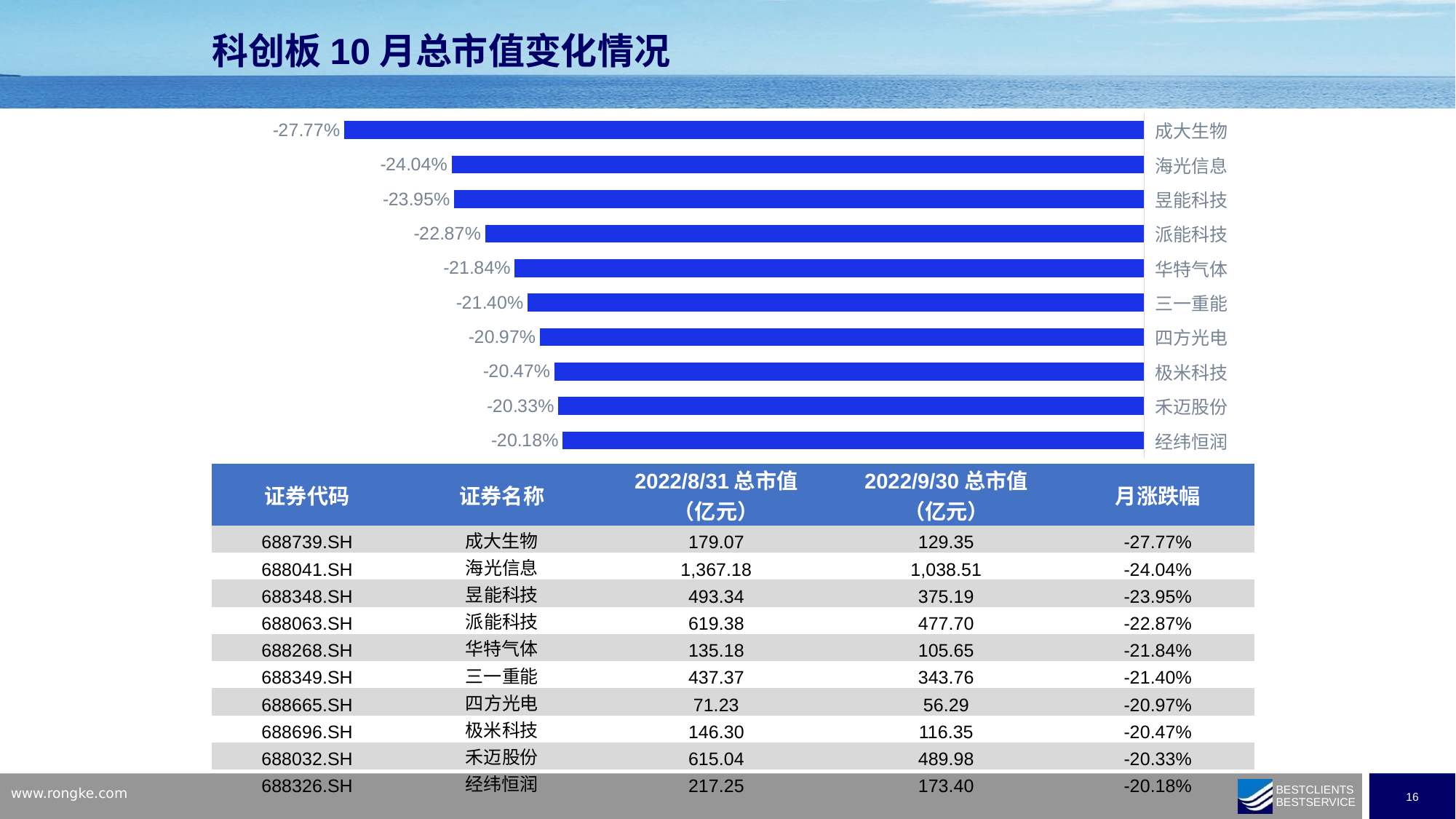

科创板10月总市值变化情况

### Chart

| Category |  |
|---|---|
| 经纬恒润 | -0.20183384887317712 |
| 禾迈股份 | -0.20333427418987704 |
| 极米科技 | -0.20468899521531103 |
| 四方光电 | -0.2097297297297297 |
| 三一重能 | -0.2140331840100893 |
| 华特气体 | -0.21843576782780383 |
| 派能科技 | -0.22874993481364614 |
| 昱能科技 | -0.239492119089317 |
| 海光信息 | -0.24039441309555165 |
| 成大生物 | -0.27767425107567556 |
| 证券代码 | 证券名称 | 2022/8/31总市值 （亿元） | 2022/9/30总市值 （亿元） | 月涨跌幅 |
| --- | --- | --- | --- | --- |
| 688739.SH | 成大生物 | 179.07 | 129.35 | -27.77% |
| 688041.SH | 海光信息 | 1,367.18 | 1,038.51 | -24.04% |
| 688348.SH | 昱能科技 | 493.34 | 375.19 | -23.95% |
| 688063.SH | 派能科技 | 619.38 | 477.70 | -22.87% |
| 688268.SH | 华特气体 | 135.18 | 105.65 | -21.84% |
| 688349.SH | 三一重能 | 437.37 | 343.76 | -21.40% |
| 688665.SH | 四方光电 | 71.23 | 56.29 | -20.97% |
| 688696.SH | 极米科技 | 146.30 | 116.35 | -20.47% |
| 688032.SH | 禾迈股份 | 615.04 | 489.98 | -20.33% |
| 688326.SH | 经纬恒润 | 217.25 | 173.40 | -20.18% |